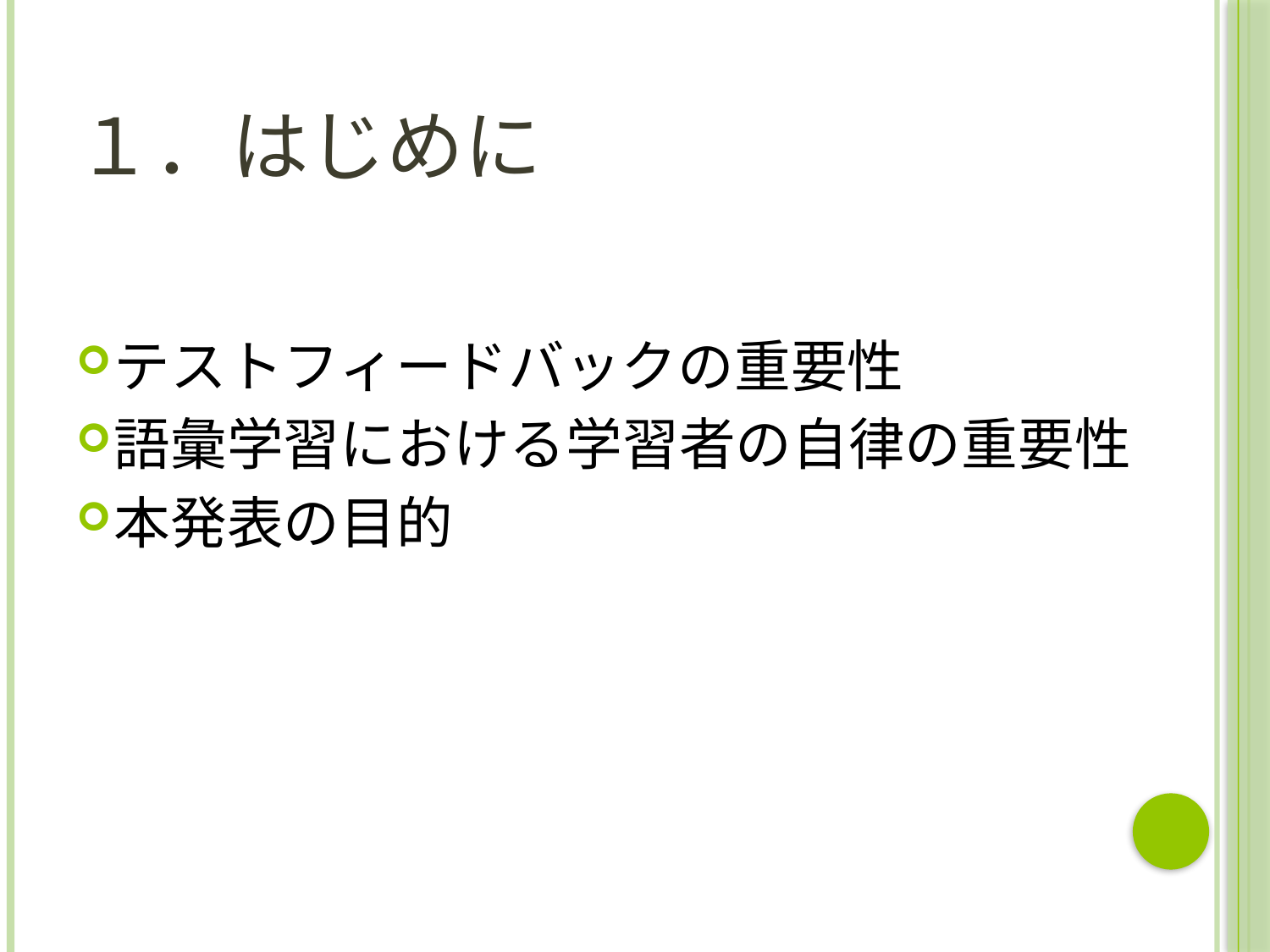

# １．はじめに

テストフィードバックの重要性
語彙学習における学習者の自律の重要性
本発表の目的